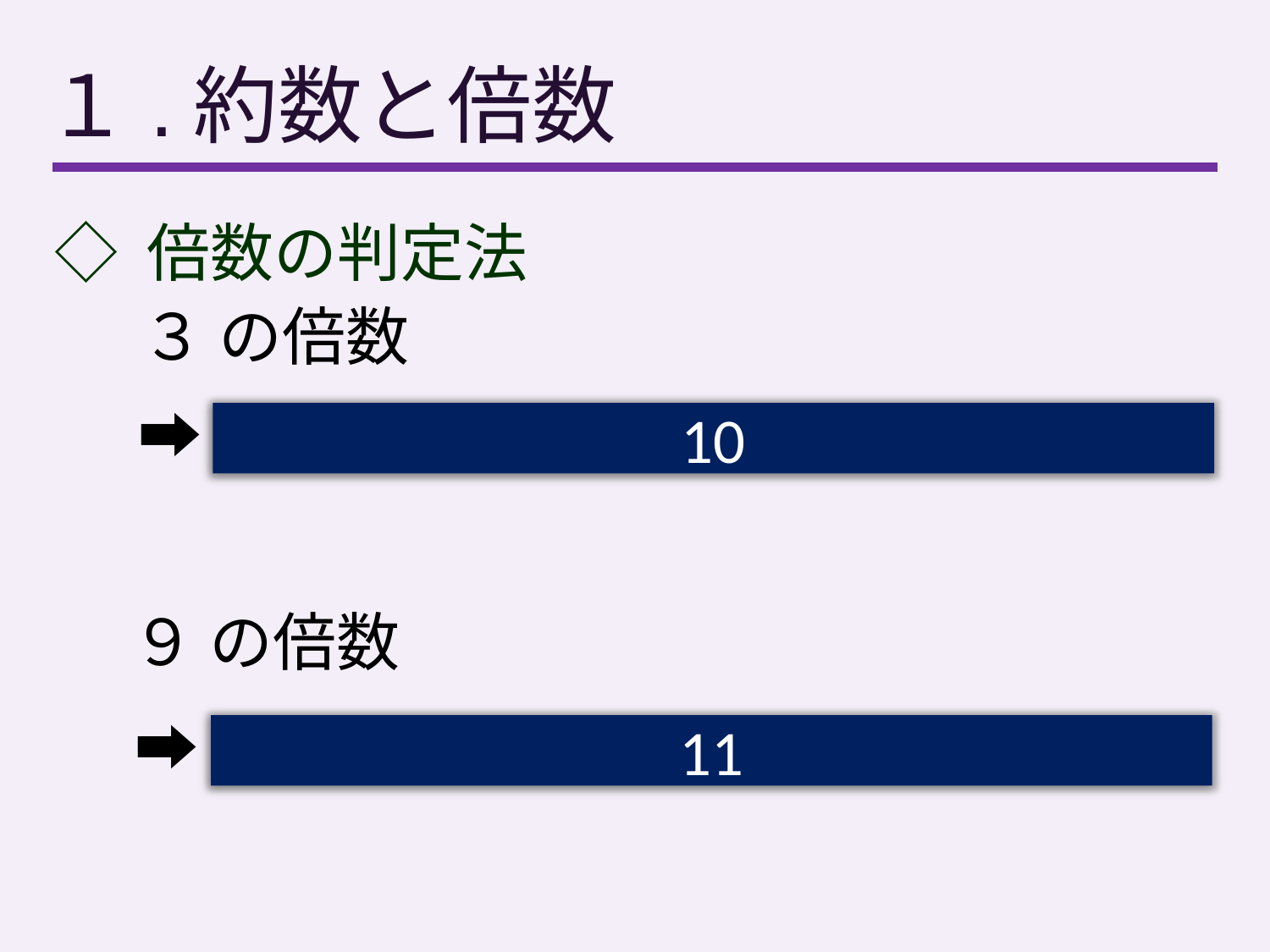

# １.約数と倍数
◇ 倍数の判定法
３ の倍数
➡各位の数の和が ３ の倍数
10
９ の倍数
➡各位の数の和が ９ の倍数
11